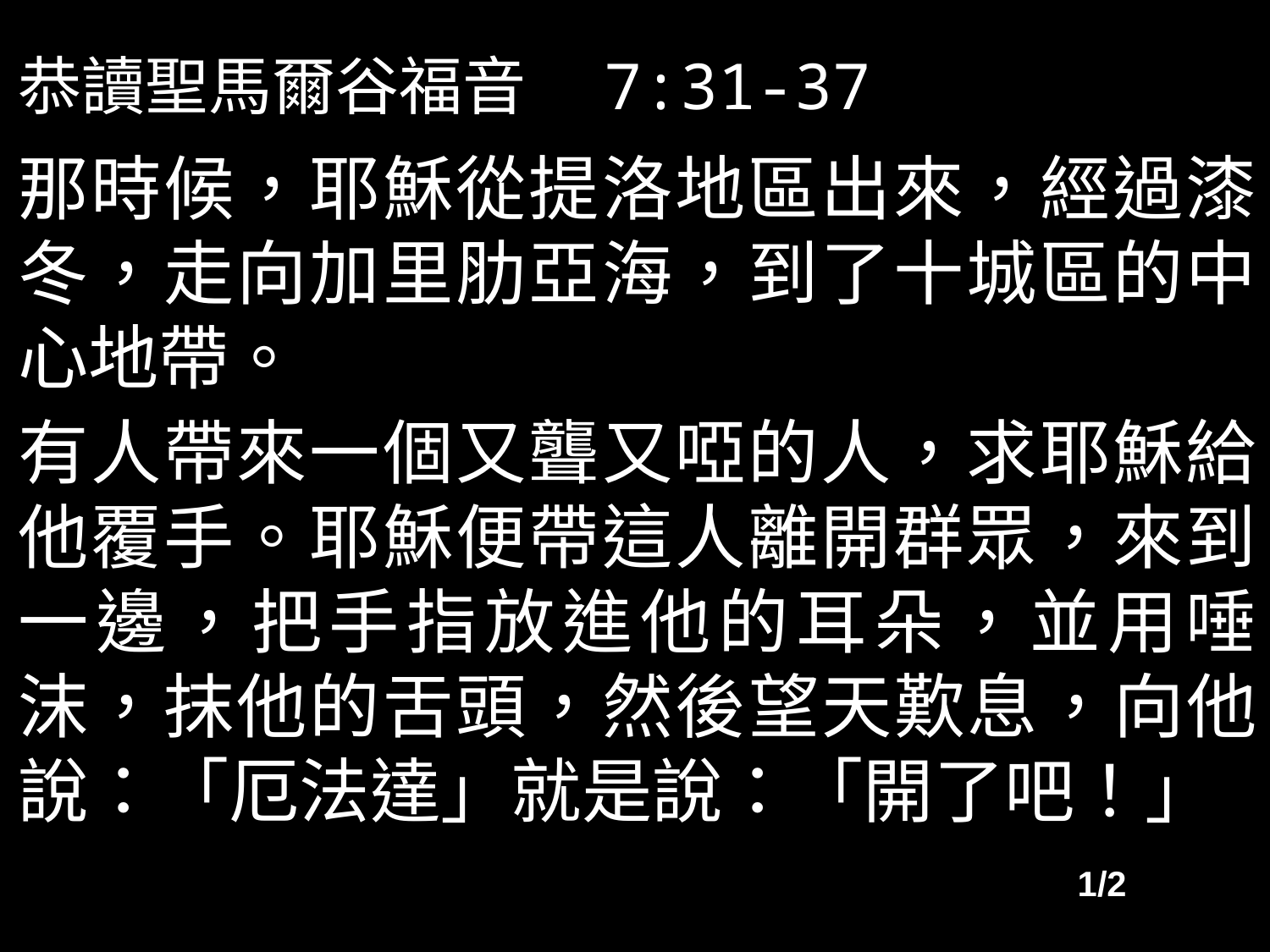

恭讀聖馬爾谷福音　7:31-37
那時候，耶穌從提洛地區出來，經過漆冬，走向加里肋亞海，到了十城區的中心地帶。
有人帶來一個又聾又啞的人，求耶穌給他覆手。耶穌便帶這人離開群眾，來到一邊，把手指放進他的耳朵，並用唾沫，抹他的舌頭，然後望天歎息，向他說：「厄法達」就是說：「開了吧！」

1/2